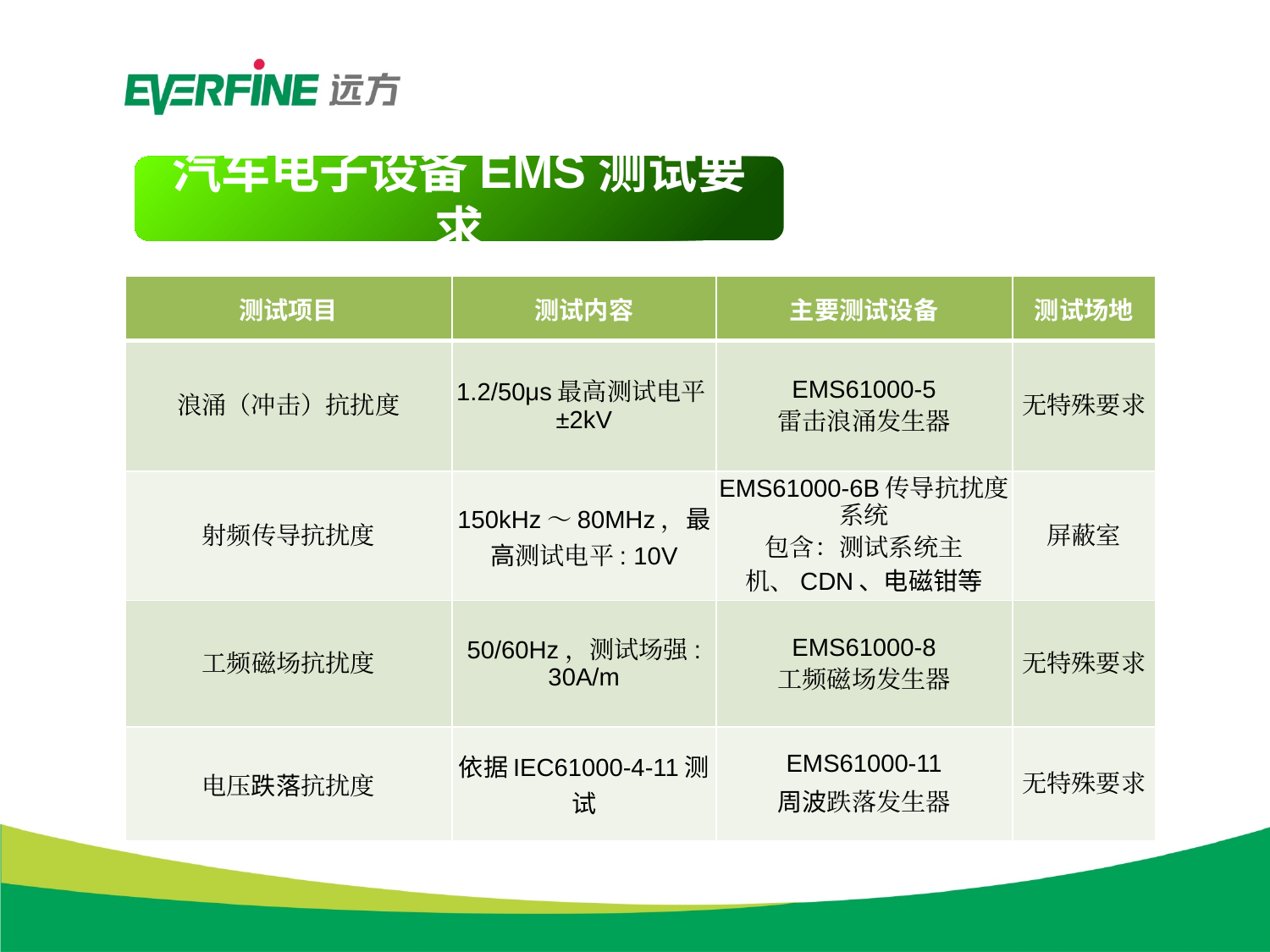

汽车电子设备EMS测试要求

| 测试项目 | 测试内容 | 主要测试设备 | 测试场地 |
| --- | --- | --- | --- |
| 浪涌（冲击）抗扰度 | 1.2/50μs最高测试电平±2kV | EMS61000-5 雷击浪涌发生器 | 无特殊要求 |
| 射频传导抗扰度 | 150kHz～80MHz，最高测试电平: 10V | EMS61000-6B传导抗扰度系统 包含：测试系统主机、CDN、电磁钳等 | 屏蔽室 |
| 工频磁场抗扰度 | 50/60Hz，测试场强: 30A/m | EMS61000-8 工频磁场发生器 | 无特殊要求 |
| 电压跌落抗扰度 | 依据IEC61000-4-11测试 | EMS61000-11 周波跌落发生器 | 无特殊要求 |
21